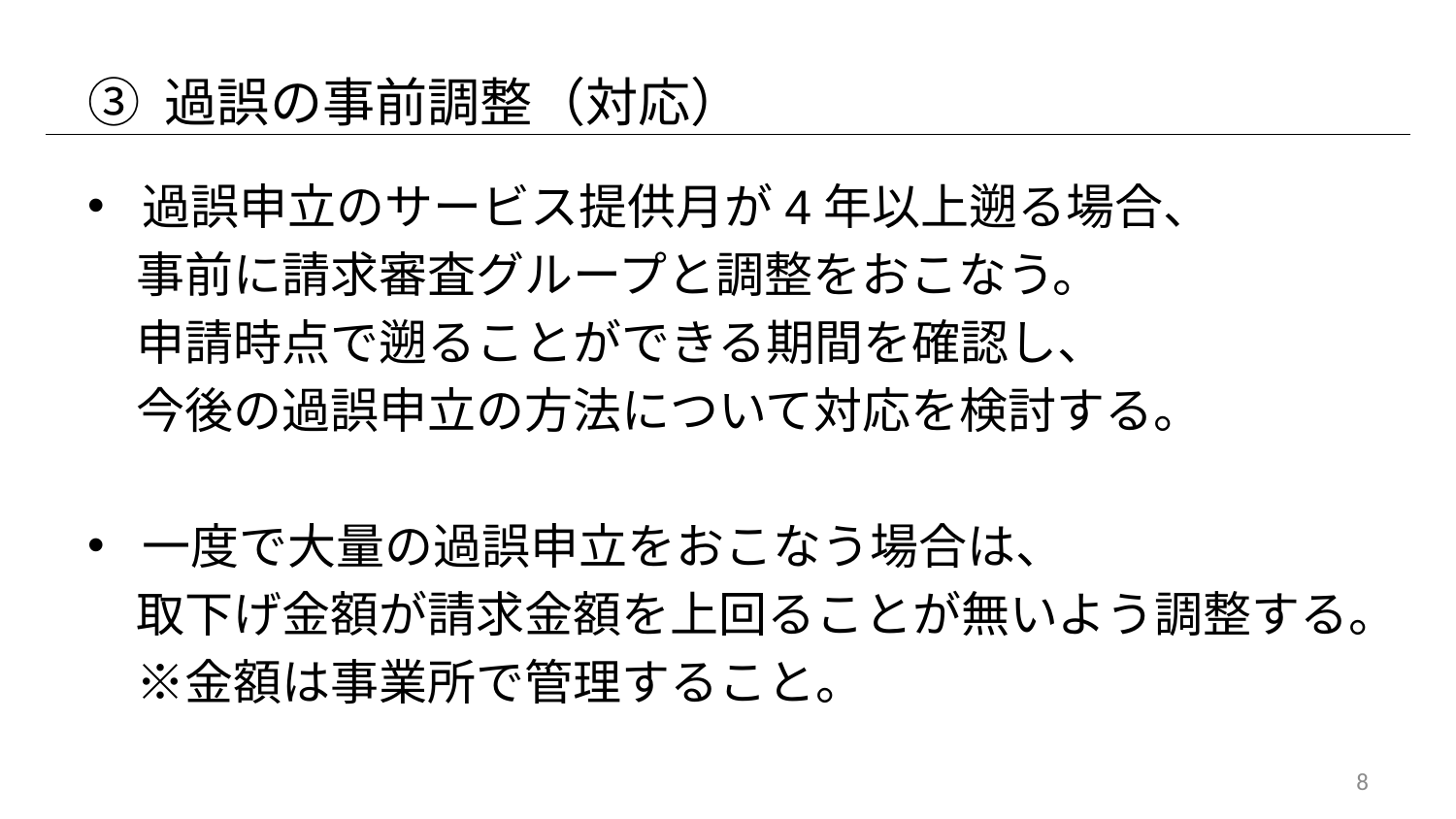

# ③ 過誤の事前調整（対応）
過誤申立のサービス提供月が4年以上遡る場合、
　事前に請求審査グループと調整をおこなう。
　申請時点で遡ることができる期間を確認し、
　今後の過誤申立の方法について対応を検討する。

一度で大量の過誤申立をおこなう場合は、
　取下げ金額が請求金額を上回ることが無いよう調整する。
　※金額は事業所で管理すること。
8